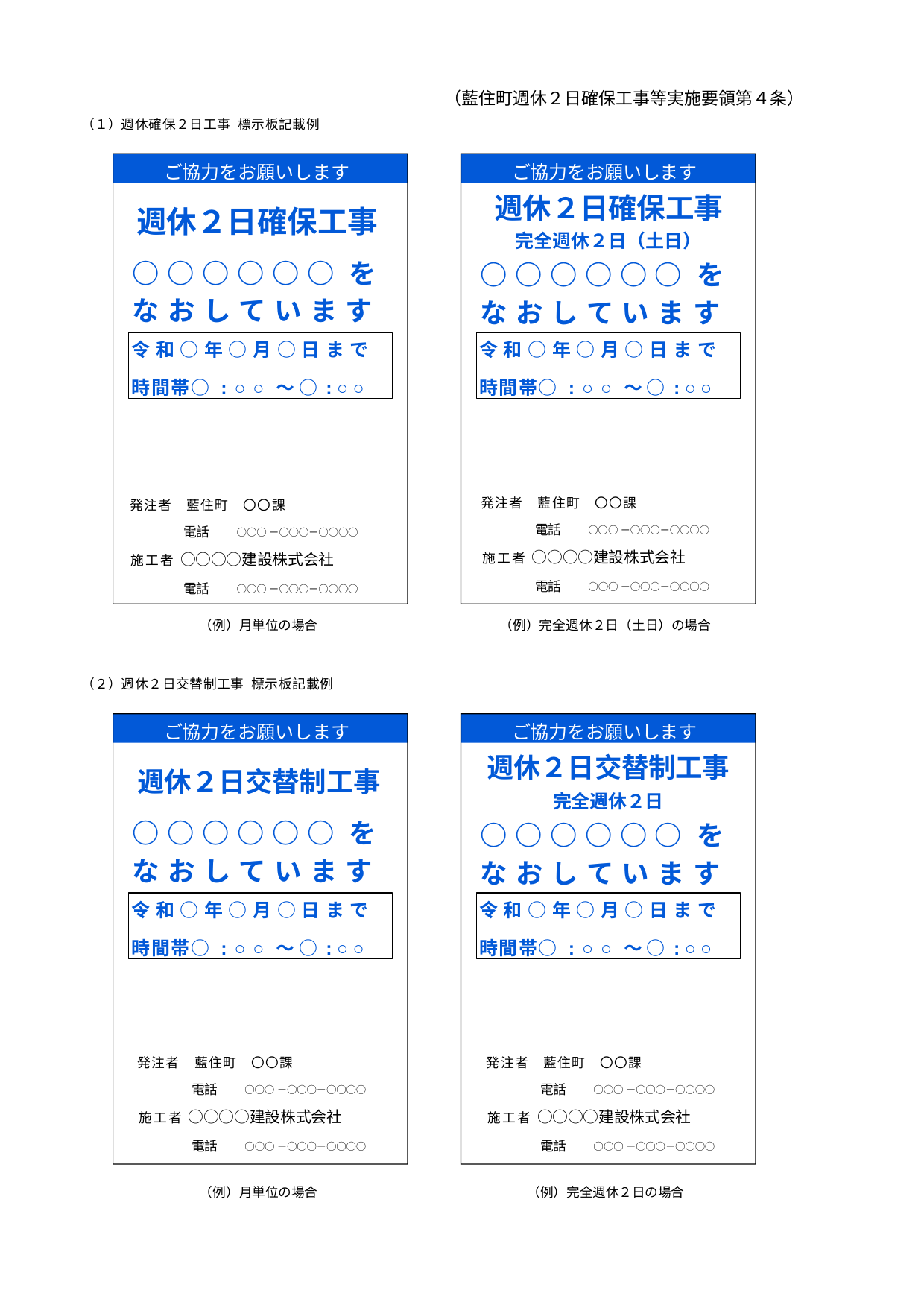

（藍住町週休２日確保工事等実施要領第４条）
（１）週休確保２日工事  標示板記載例

ご協力をお願いします
ご協力をお願いします
週休２日確保工事
○ ○ ○ ○ ○ ○ をな お し て い ま す
週休２日確保工事
完全週休２日（土日）
○ ○ ○ ○ ○ ○ をな お し て い ま す
令 和 ○ 年 ○ 月 ○ 日 ま で
時間帯○ : ○ ○ ～ ○ : ○ ○
令 和 ○ 年 ○ 月 ○ 日 ま で
時間帯○ : ○ ○ ～ ○ : ○ ○
発注者　藍住町　〇〇課
電話
○○○－○○○－○○○○
施工者 ○○○○建設株式会社
電話
○○○－○○○－○○○○
発注者　藍住町　〇〇課
電話
○○○－○○○－○○○○
施工者 ○○○○建設株式会社
電話
○○○－○○○－○○○○
（例）月単位の場合
（例）完全週休２日（土日）の場合
（２）週休２日交替制工事  標示板記載例

ご協力をお願いします
ご協力をお願いします
週休２日交替制工事
完全週休２日
○ ○ ○ ○ ○ ○ をな お し て い ま す
週休２日交替制工事
○ ○ ○ ○ ○ ○ をな お し て い ま す
令 和 ○ 年 ○ 月 ○ 日 ま で
時間帯○ : ○ ○ ～ ○ : ○ ○
令 和 ○ 年 ○ 月 ○ 日 ま で
時間帯○ : ○ ○ ～ ○ : ○ ○
発注者　藍住町　〇〇課
電話
○○○－○○○－○○○○
施工者 ○○○○建設株式会社
電話
○○○－○○○－○○○○
発注者　藍住町　〇〇課
電話
○○○－○○○－○○○○
施工者 ○○○○建設株式会社
電話
○○○－○○○－○○○○
（例）月単位の場合
（例）完全週休２日の場合